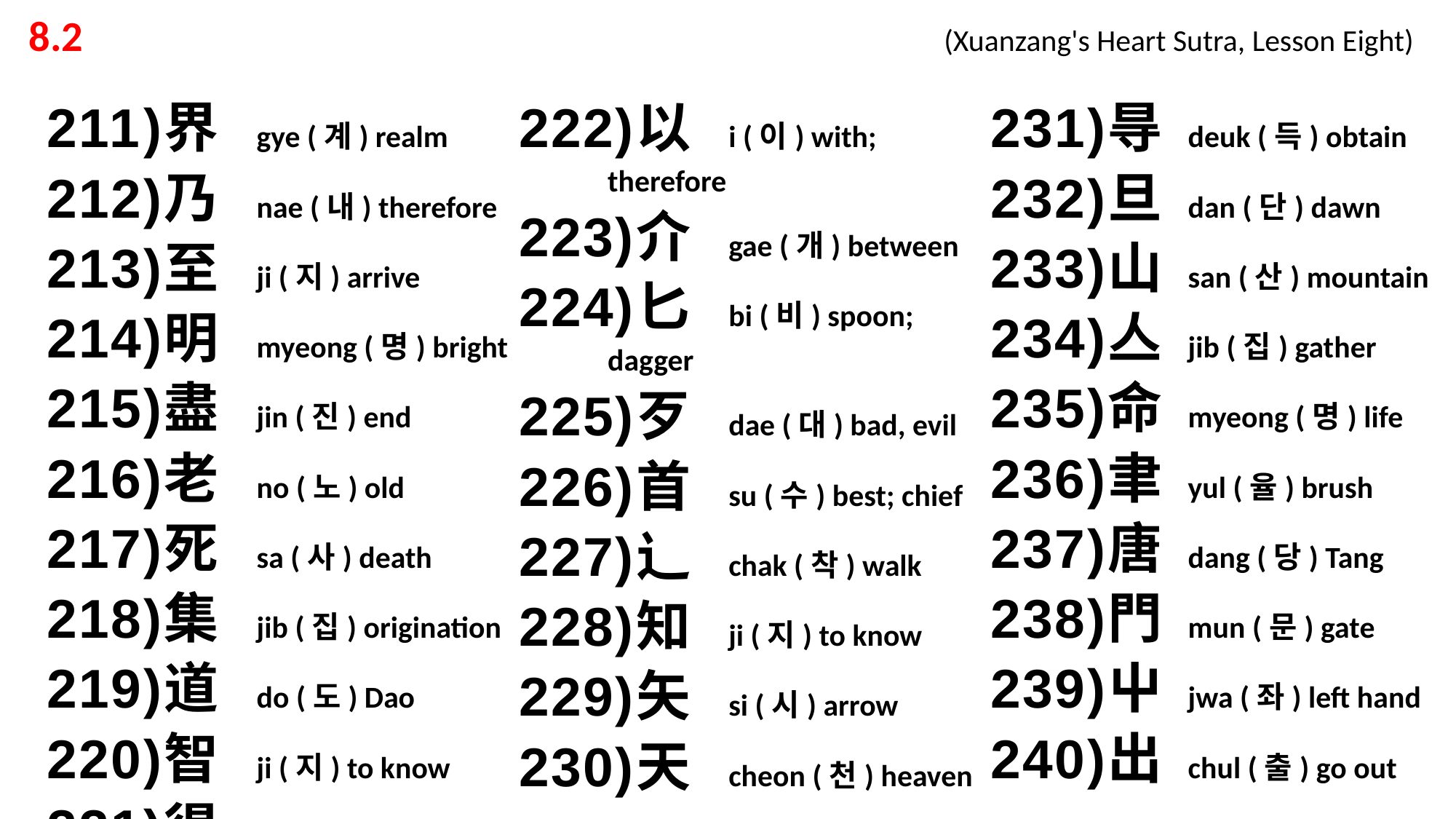

8.2  			  			                           (Xuanzang's Heart Sutra, Lesson Eight)
界  gye (계) realm
乃  nae (내) therefore
至  ji (지) arrive
明  myeong (명) bright
盡  jin (진) end
老  no (노) old
死  sa (사) death
集  jib (집) origination
道  do (도) Dao
智  ji (지) to know
得  deuk (득)  obtain
以  i (이) with; therefore
介  gae (개) between
匕  bi (비) spoon; dagger
歹  dae (대) bad, evil
首  su (수) best; chief
辶  chak (착) walk
知  ji (지) to know
矢  si (시) arrow
天  cheon (천) heaven
㝵 deuk (득) obtain
旦 dan (단) dawn
山 san (산) mountain
亼 jib (집) gather
命 myeong (명) life
聿 yul (율) brush
唐 dang (당) Tang
門 mun (문) gate
屮 jwa (좌) left hand
出 chul (출) go out